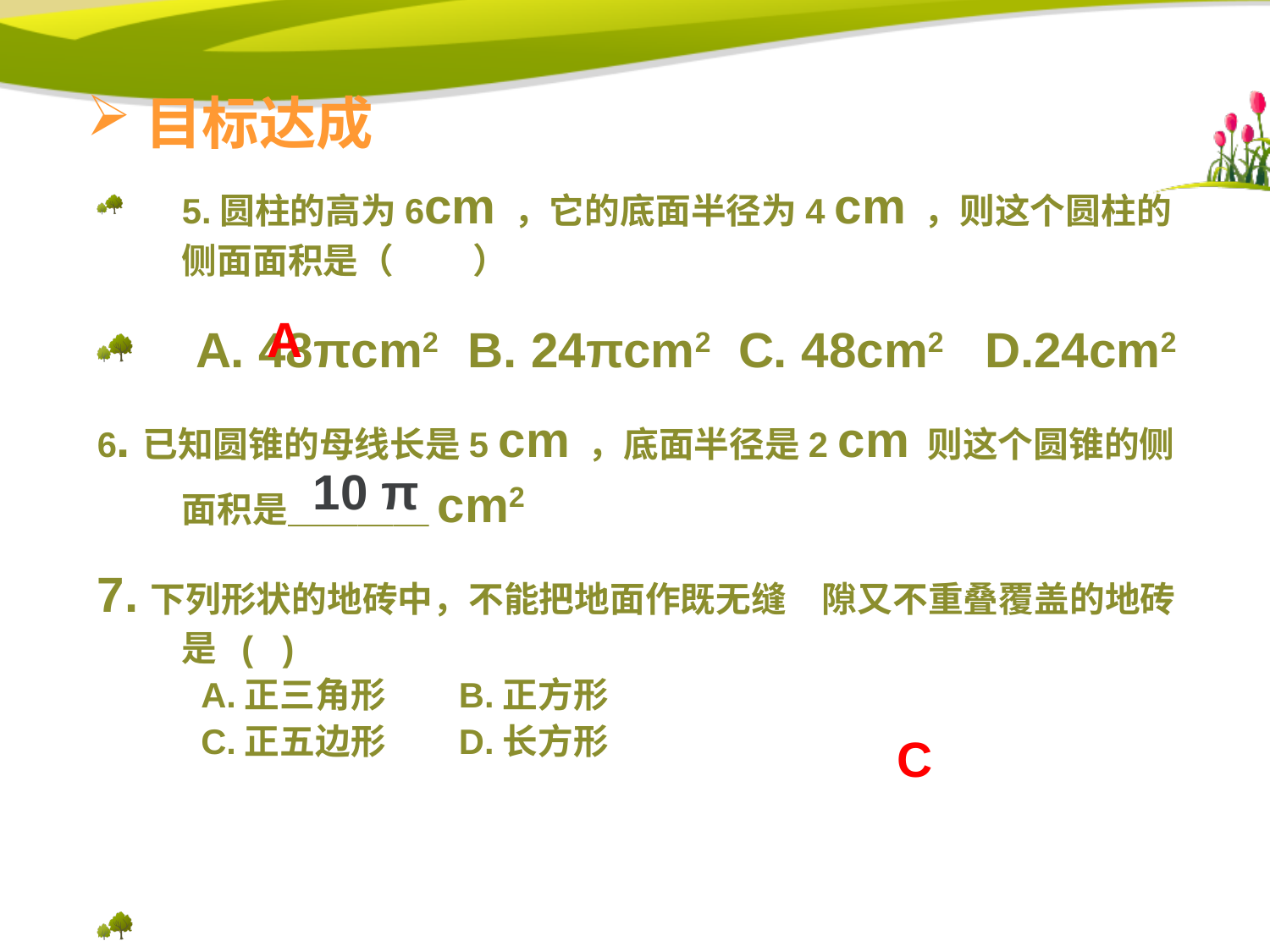

目标达成
5.圆柱的高为6cm ，它的底面半径为4 cm ，则这个圆柱的侧面面积是（ 　　）
 A. 48πcm2   B. 24πcm2   C. 48cm2   D.24cm2
6.已知圆锥的母线长是5 cm ，底面半径是2 cm 则这个圆锥的侧面积是＿＿＿＿cm2
7.下列形状的地砖中，不能把地面作既无缝　隙又不重叠覆盖的地砖是  (   )
  　　A.正三角形        B.正方形
  　　C.正五边形        D.长方形

A
10 π
C